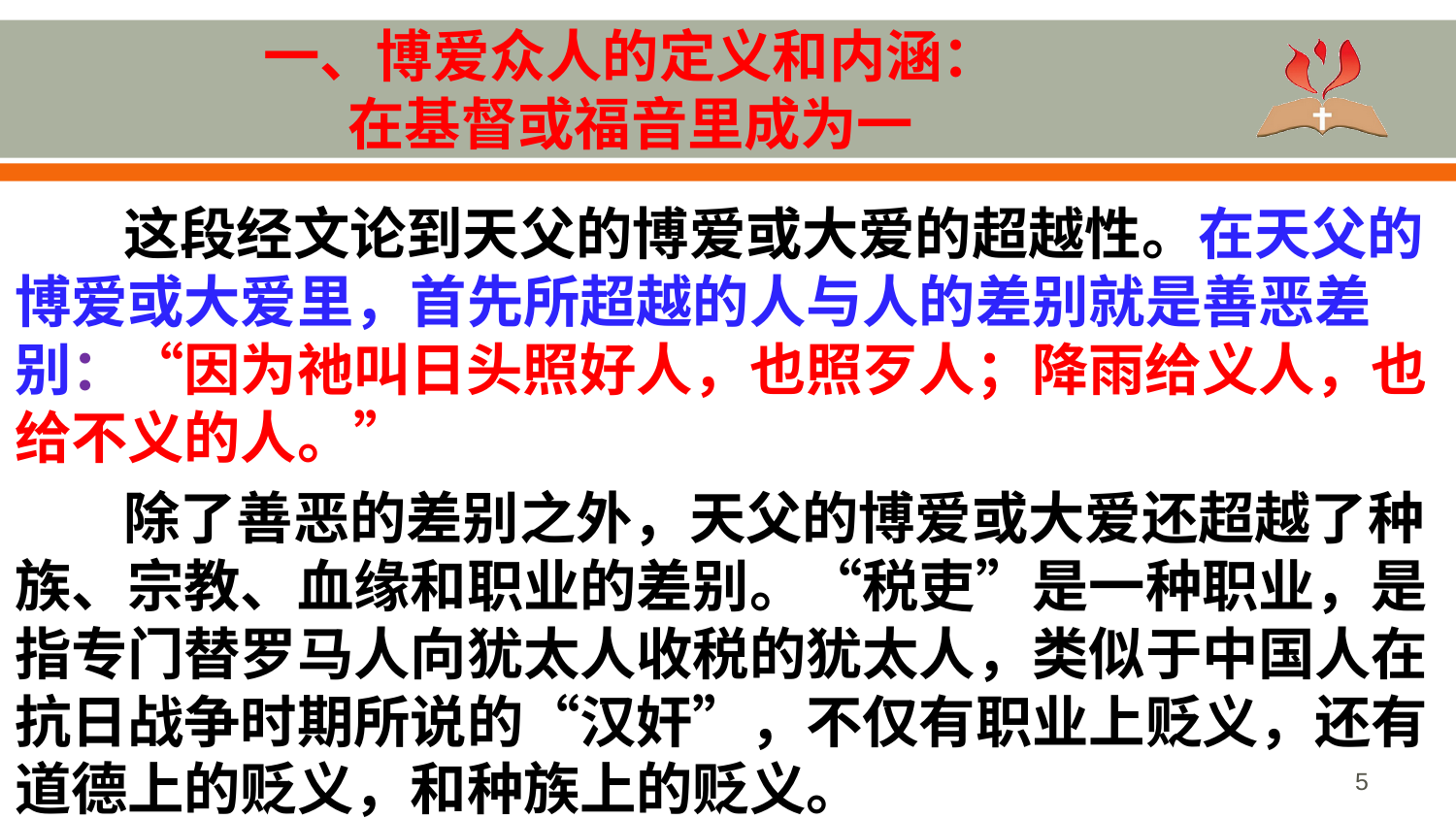

# 一、博爱众人的定义和内涵： 在基督或福音里成为一
这段经文论到天父的博爱或大爱的超越性。在天父的博爱或大爱里，首先所超越的人与人的差别就是善恶差别：“因为祂叫日头照好人，也照歹人；降雨给义人，也给不义的人。”
除了善恶的差别之外，天父的博爱或大爱还超越了种族、宗教、血缘和职业的差别。“税吏”是一种职业，是指专门替罗马人向犹太人收税的犹太人，类似于中国人在抗日战争时期所说的“汉奸”，不仅有职业上贬义，还有道德上的贬义，和种族上的贬义。

5